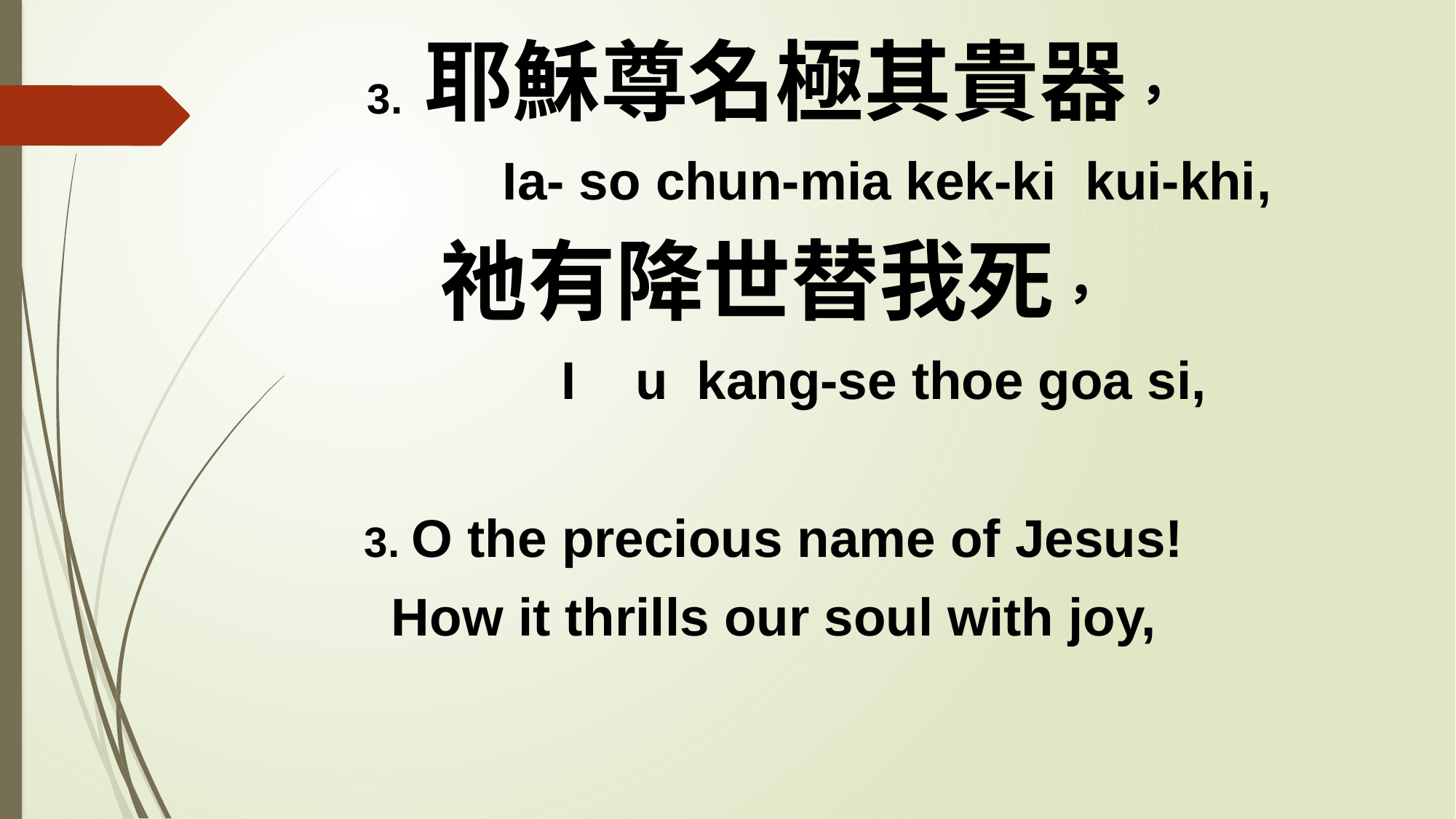

3. 耶穌尊名極其貴器，
                   Ia- so chun-mia kek-ki  kui-khi,
祂有降世替我死，
                       I    u  kang-se thoe goa si,

3. O the precious name of Jesus!
How it thrills our soul with joy,